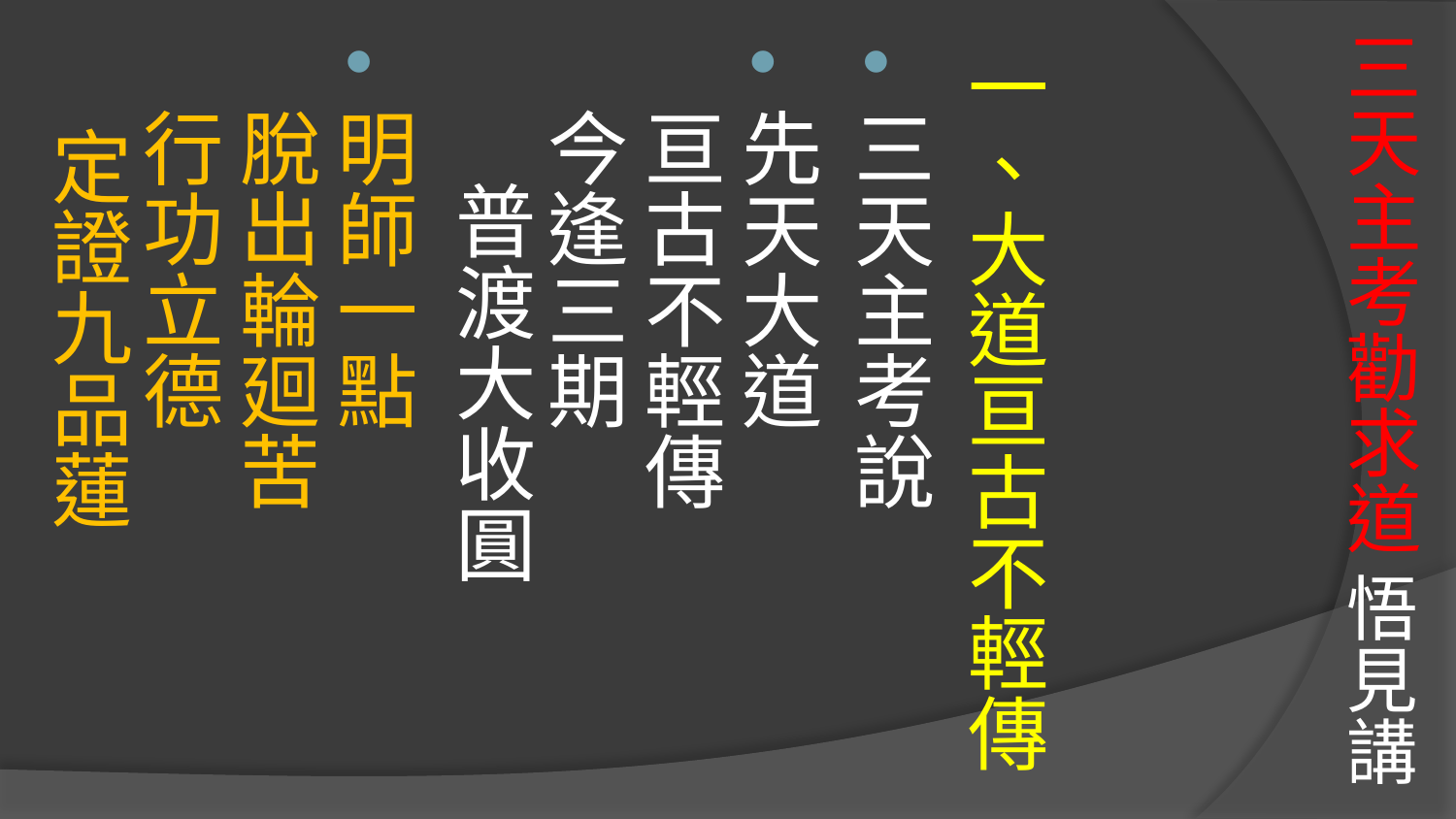

# 三天主考勸求道 悟見講
一、大道亘古不輕傳
三天主考說
先天大道                   亘古不輕傳
今逢三期                        普渡大收圓
明師一點                  脫出輪廻苦
行功立德                     定證九品蓮